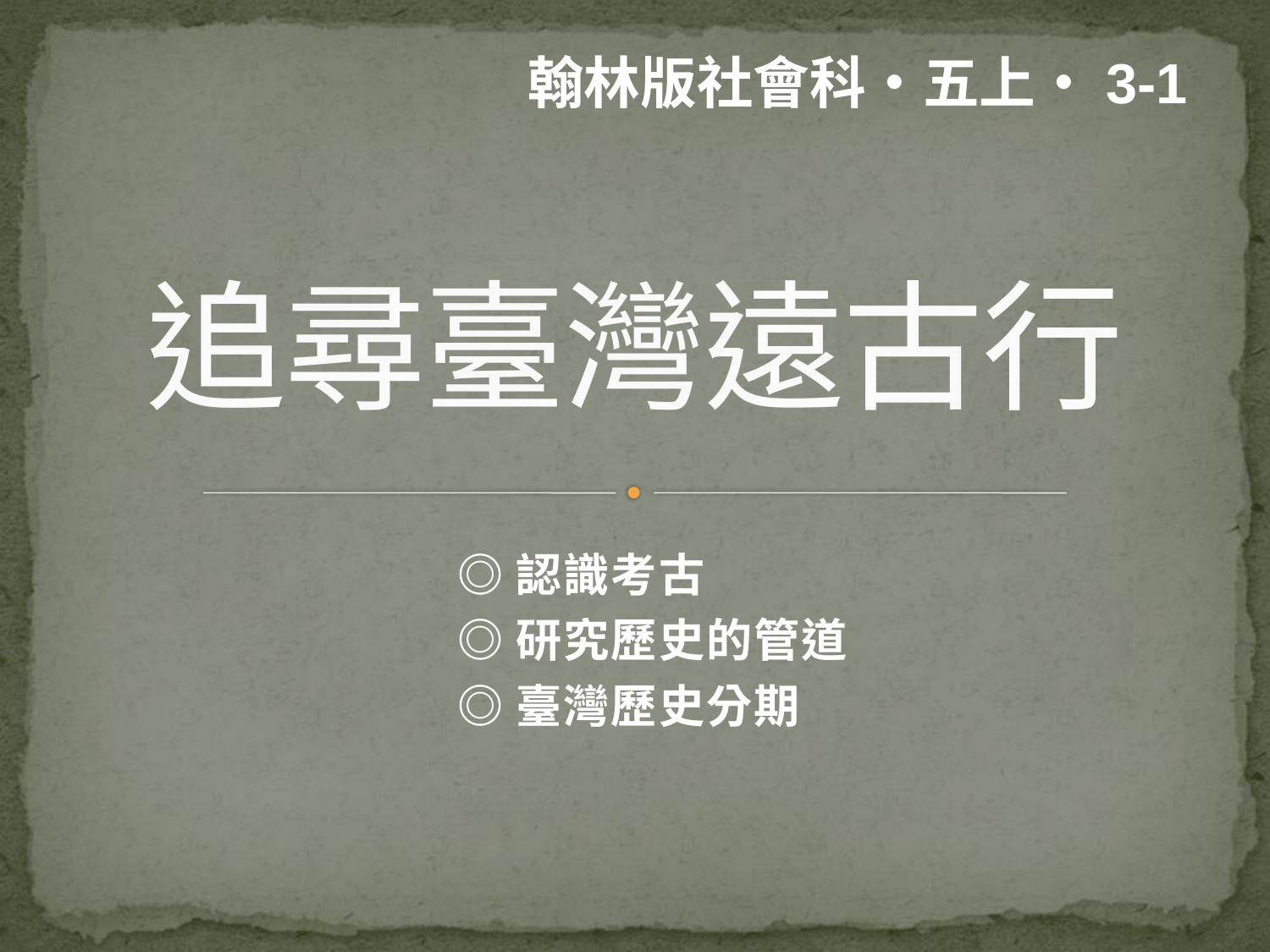

翰林版社會科•五上•3-1
# 追尋臺灣遠古行
◎認識考古
◎研究歷史的管道
◎臺灣歷史分期